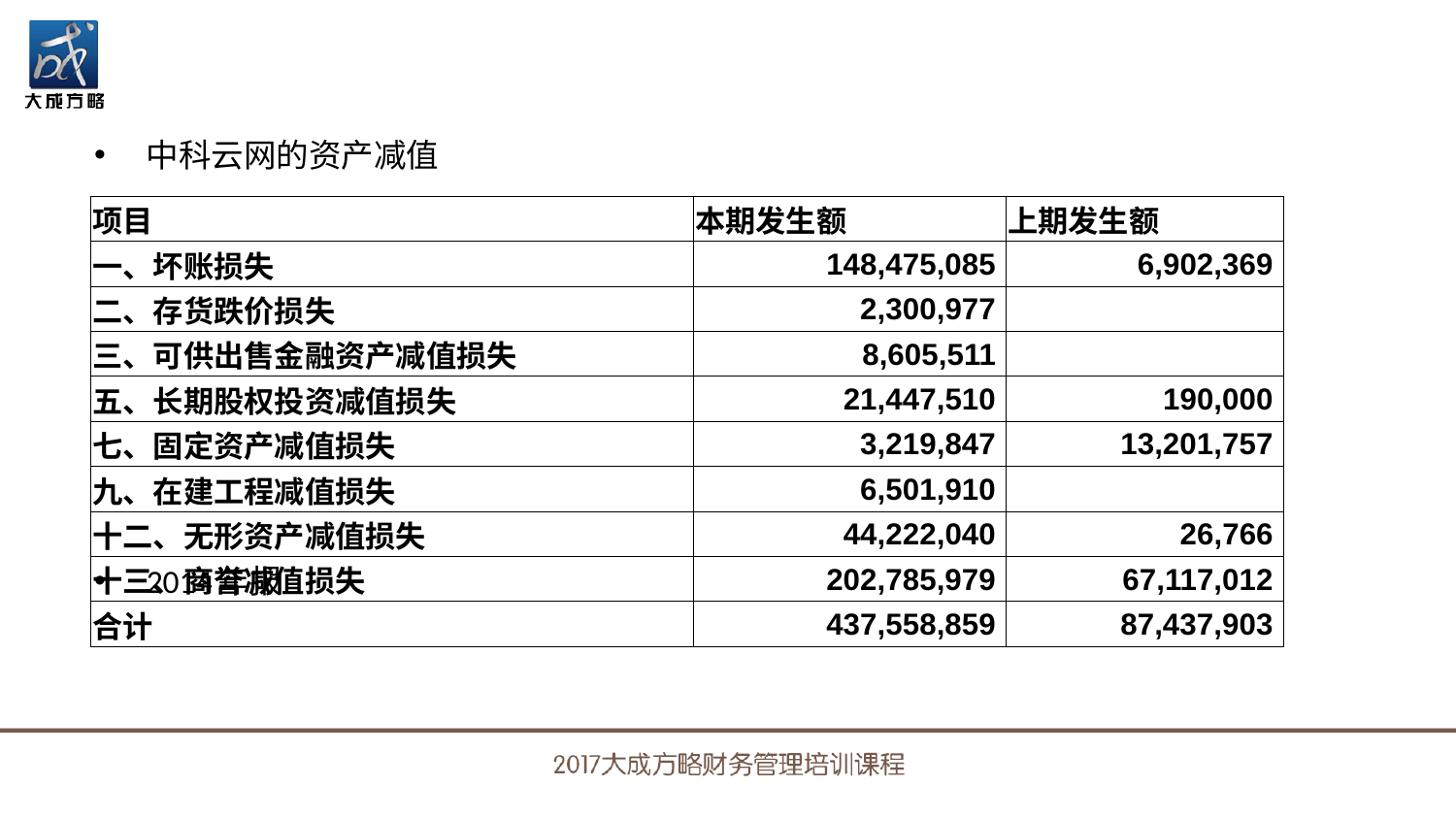

中科云网的资产减值

2014年报
| 项目 | 本期发生额 | 上期发生额 |
| --- | --- | --- |
| 一、坏账损失 | 148,475,085 | 6,902,369 |
| 二、存货跌价损失 | 2,300,977 |  |
| 三、可供出售金融资产减值损失 | 8,605,511 |  |
| 五、长期股权投资减值损失 | 21,447,510 | 190,000 |
| 七、固定资产减值损失 | 3,219,847 | 13,201,757 |
| 九、在建工程减值损失 | 6,501,910 |  |
| 十二、无形资产减值损失 | 44,222,040 | 26,766 |
| 十三、商誉减值损失 | 202,785,979 | 67,117,012 |
| 合计 | 437,558,859 | 87,437,903 |